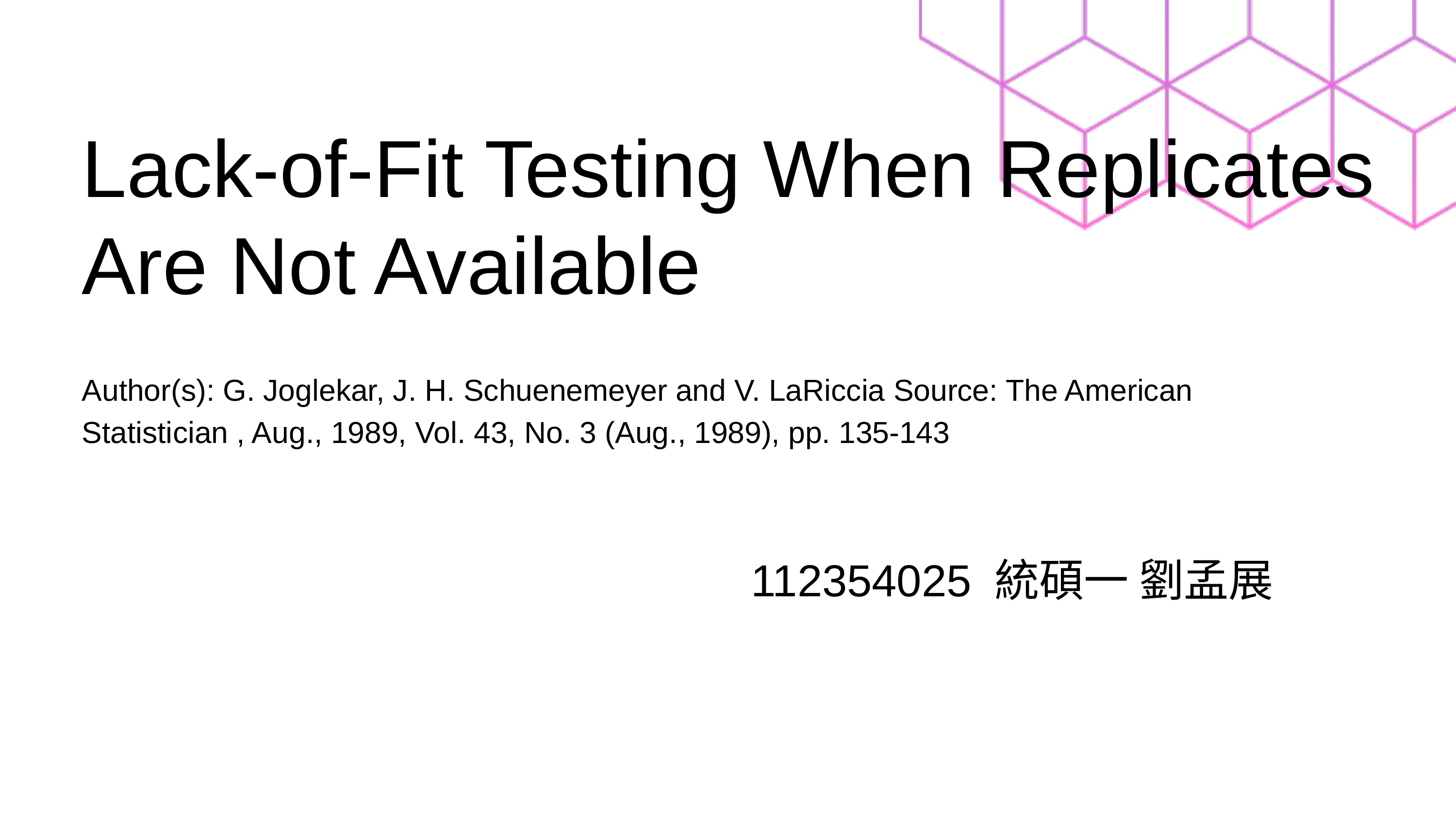

Lack-of-Fit Testing When Replicates Are Not Available
Author(s): G. Joglekar, J. H. Schuenemeyer and V. LaRiccia Source: The American Statistician , Aug., 1989, Vol. 43, No. 3 (Aug., 1989), pp. 135-143
112354025 統碩一 劉孟展